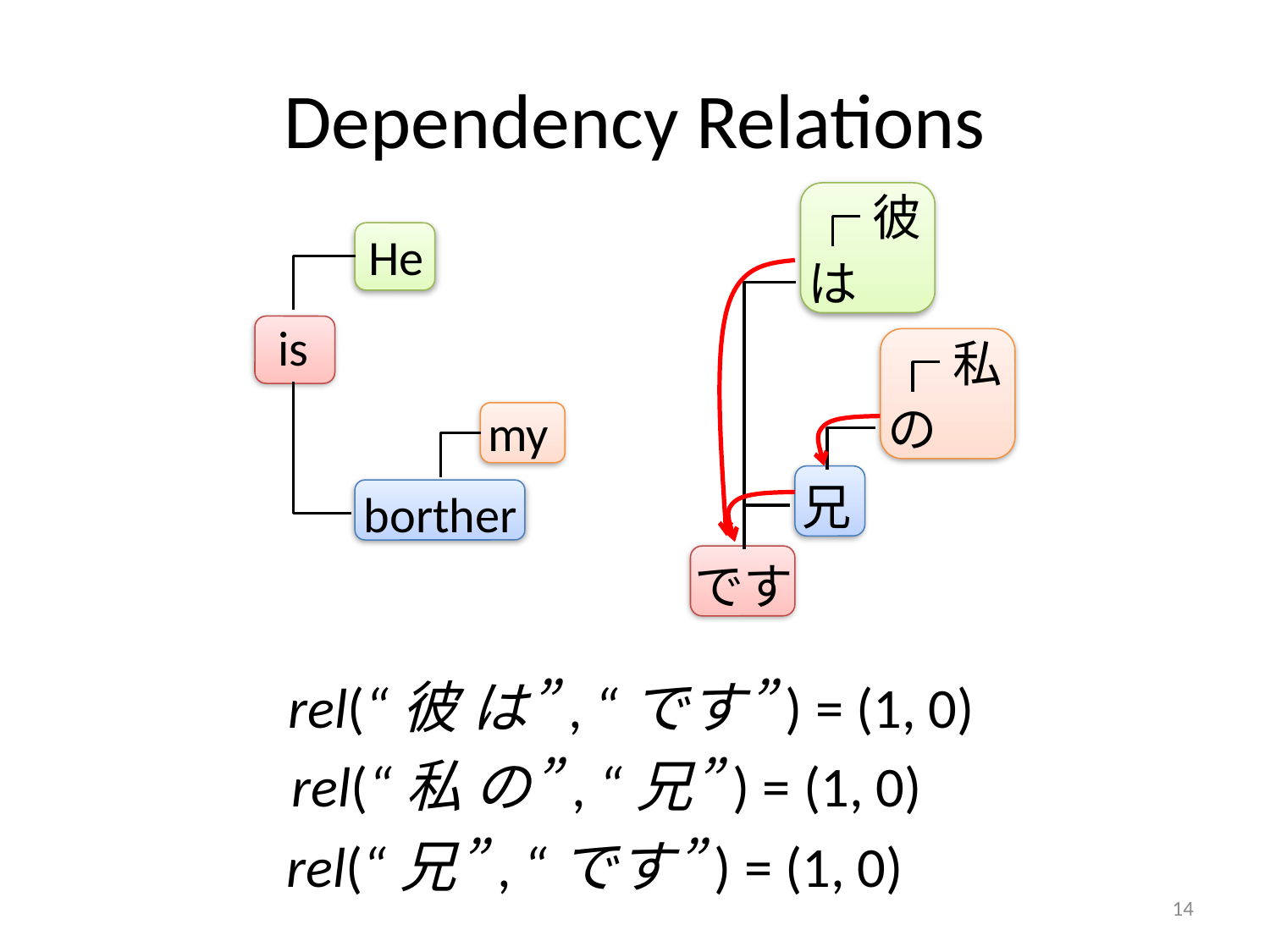

# Dependency Relations
彼

は
He

is
borther

私

の
my

兄

です
rel(“彼 は”, “です”) = (1, 0)
rel(“私 の”, “兄”) = (1, 0)
rel(“兄”, “です”) = (1, 0)
14